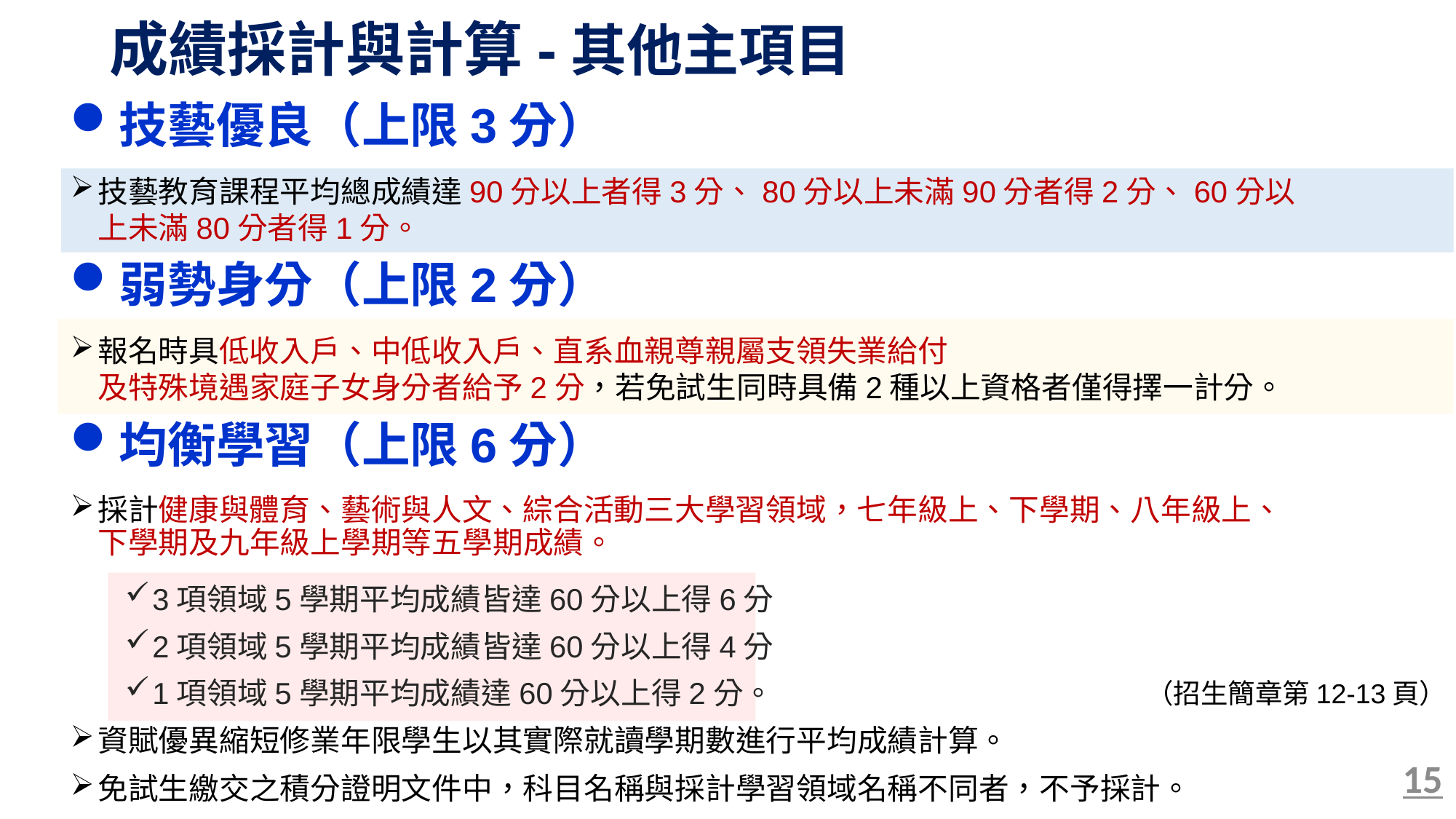

成績採計與計算-其他主項目
技藝優良（上限3分）
技藝教育課程平均總成績達90分以上者得3分、80分以上未滿90分者得2分、60分以上未滿80分者得1分。
弱勢身分（上限2分）
報名時具低收入戶、中低收入戶、直系血親尊親屬支領失業給付
及特殊境遇家庭子女身分者給予2分，若免試生同時具備2種以上資格者僅得擇一計分。
均衡學習（上限6分）
採計健康與體育、藝術與人文、綜合活動三大學習領域，七年級上、下學期、八年級上、下學期及九年級上學期等五學期成績。
3項領域5學期平均成績皆達60分以上得6分
2項領域5學期平均成績皆達60分以上得4分
1項領域5學期平均成績達60分以上得2分。
資賦優異縮短修業年限學生以其實際就讀學期數進行平均成績計算。
免試生繳交之積分證明文件中，科目名稱與採計學習領域名稱不同者，不予採計。

（招生簡章第12-13頁）
15